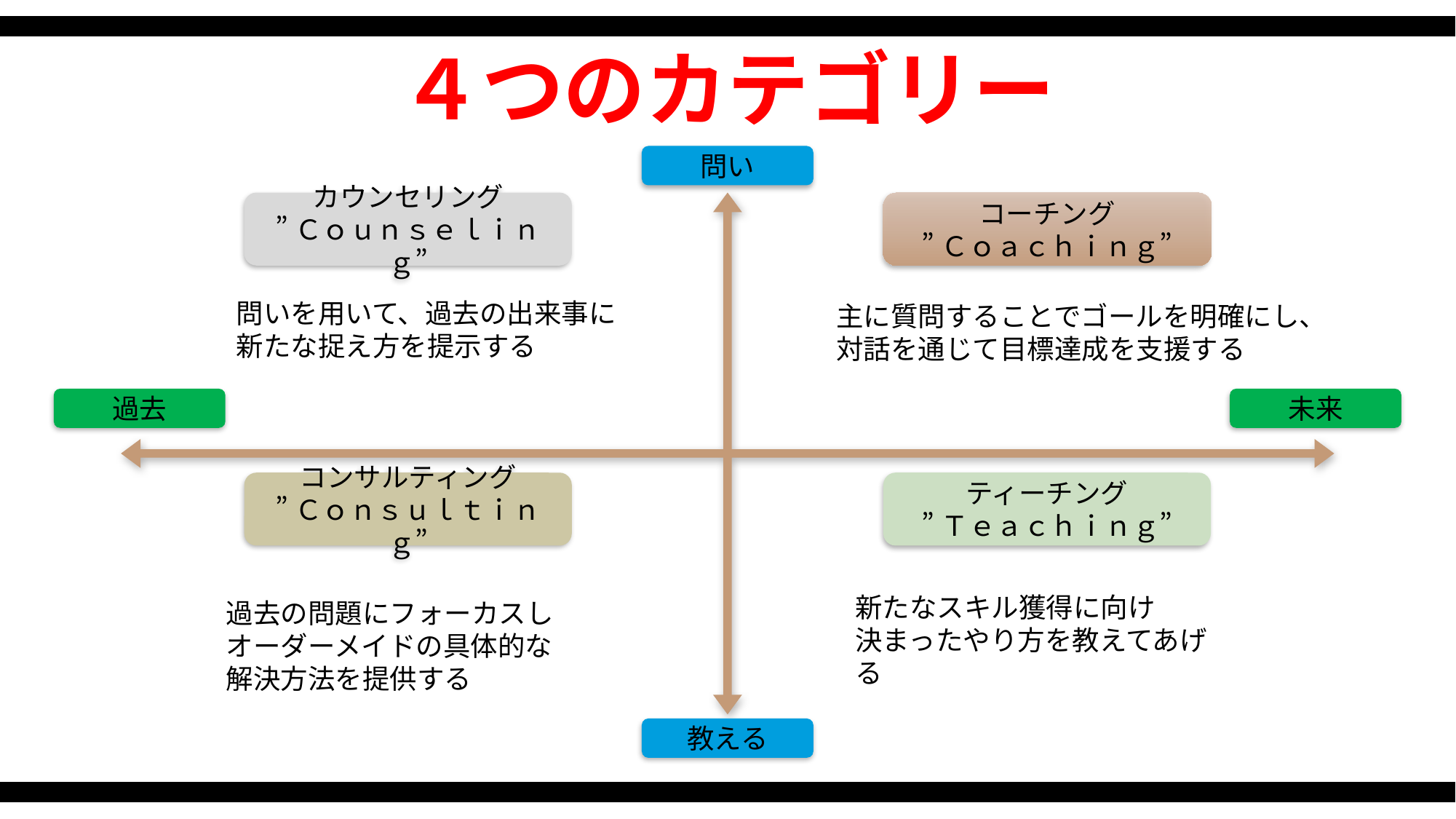

４つのカテゴリー
問い

カウンセリング
”Ｃｏｕｎｓｅｌｉｎｇ”
コーチング
”Ｃｏａｃｈｉｎｇ”
過去
未来
コンサルティング
”Ｃｏｎｓｕｌｔｉｎｇ”
ティーチング
”Ｔｅａｃｈｉｎｇ”
教える
問いを用いて、過去の出来事に
新たな捉え方を提示する
主に質問することでゴールを明確にし、
対話を通じて目標達成を支援する
新たなスキル獲得に向け
決まったやり方を教えてあげる
過去の問題にフォーカスし
オーダーメイドの具体的な
解決方法を提供する